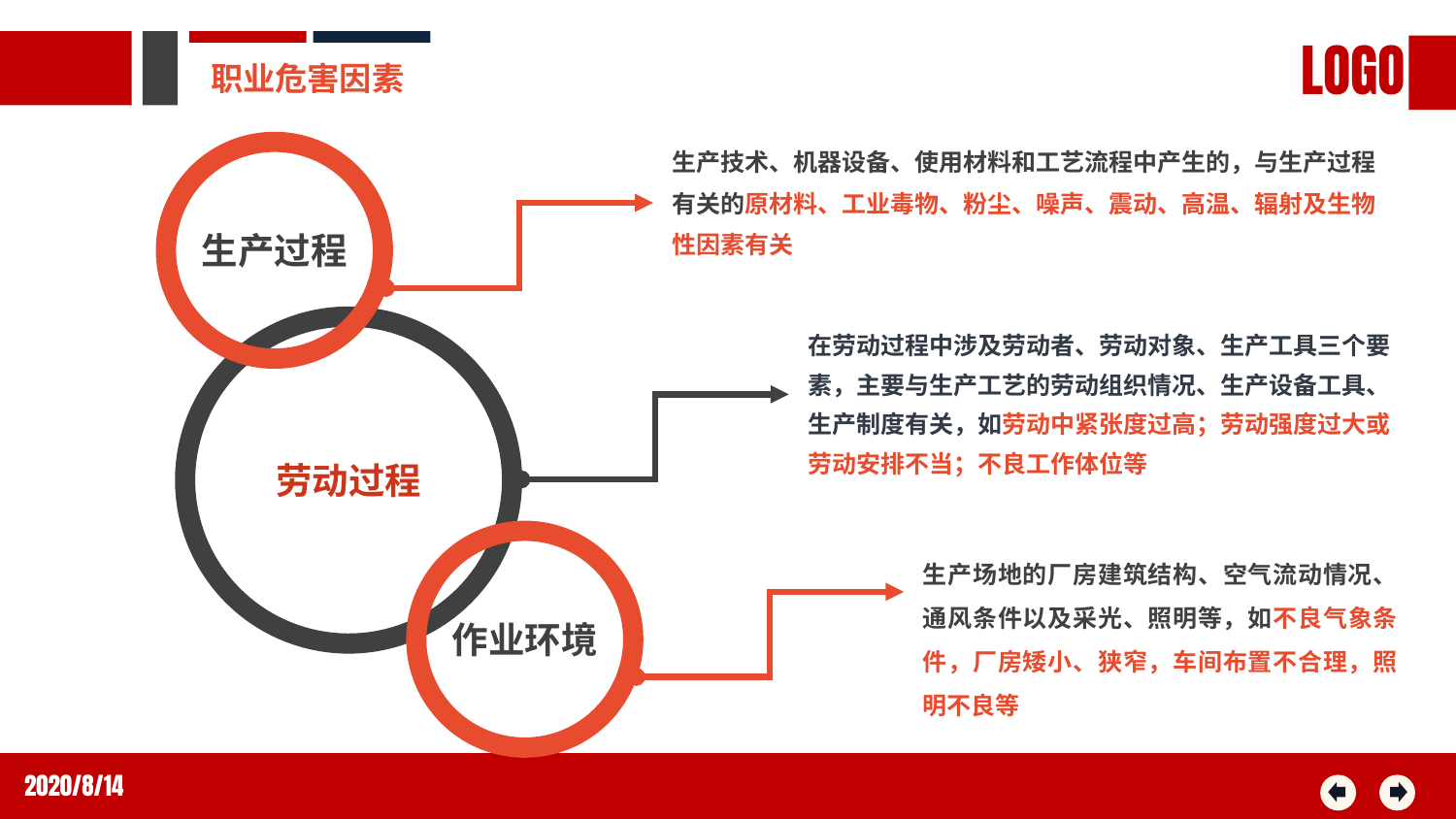

职业危害因素
生产技术、机器设备、使用材料和工艺流程中产生的，与生产过程有关的原材料、工业毒物、粉尘、噪声、震动、高温、辐射及生物性因素有关
生产过程
在劳动过程中涉及劳动者、劳动对象、生产工具三个要素，主要与生产工艺的劳动组织情况、生产设备工具、生产制度有关，如劳动中紧张度过高；劳动强度过大或劳动安排不当；不良工作体位等
劳动过程
作业环境
生产场地的厂房建筑结构、空气流动情况、通风条件以及采光、照明等，如不良气象条件，厂房矮小、狭窄，车间布置不合理，照明不良等
2020/8/14